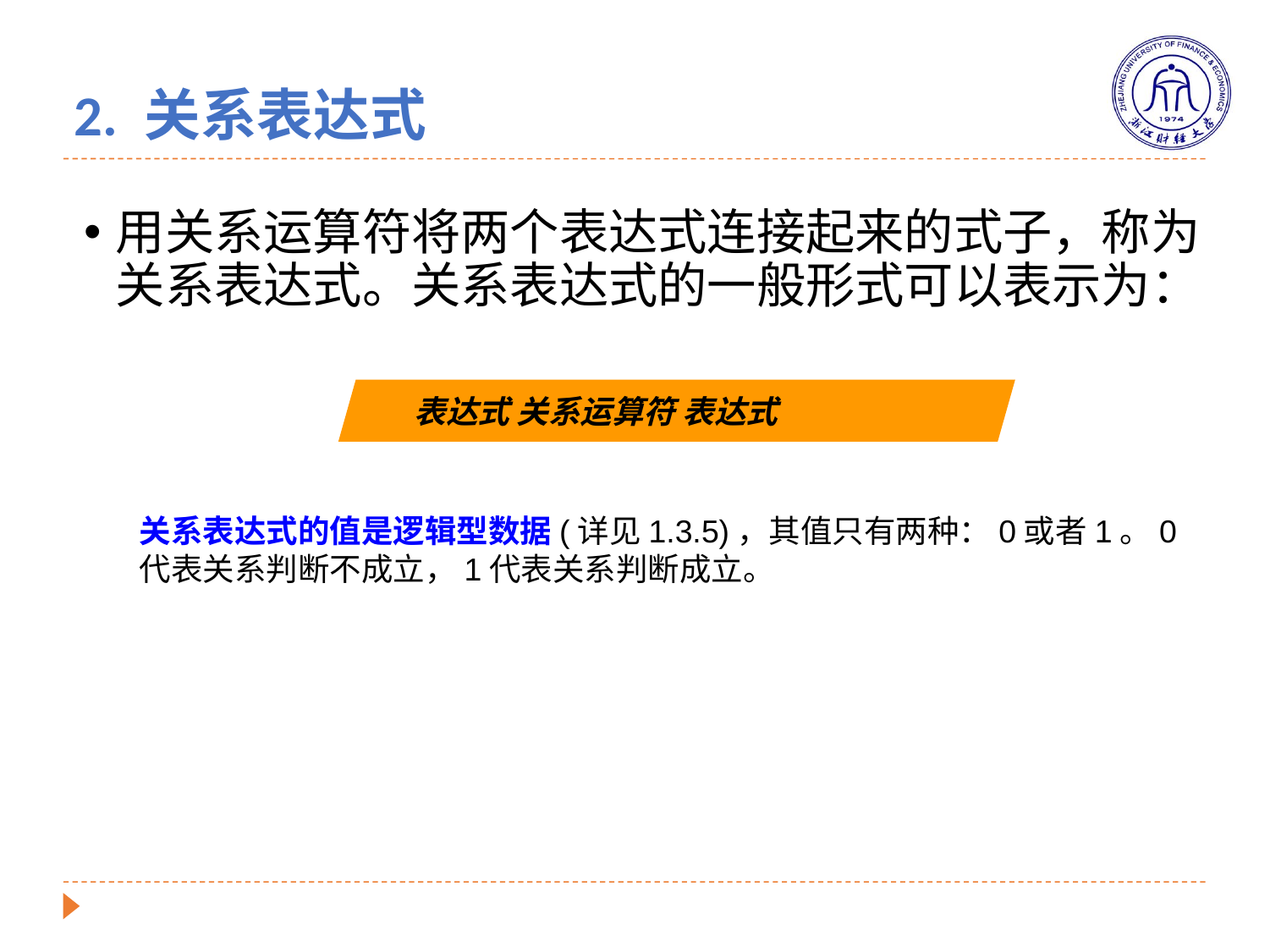

# 2. 关系表达式
用关系运算符将两个表达式连接起来的式子，称为关系表达式。关系表达式的一般形式可以表示为：
表达式 关系运算符 表达式
关系表达式的值是逻辑型数据(详见1.3.5)，其值只有两种：0或者1。0代表关系判断不成立，1代表关系判断成立。